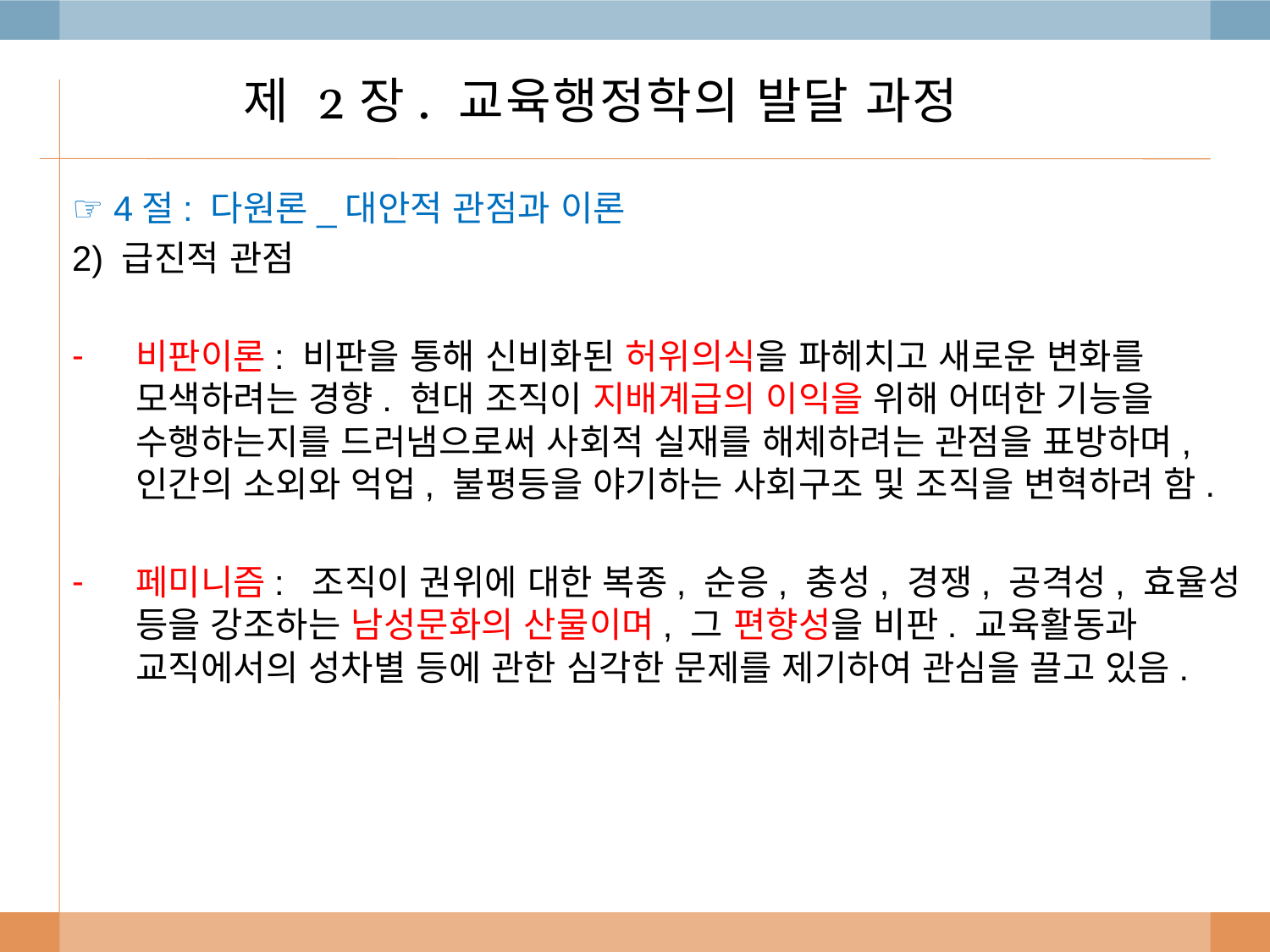

# 제 2장. 교육행정학의 발달 과정
☞ 4절: 다원론_대안적 관점과 이론
2) 급진적 관점

비판이론: 비판을 통해 신비화된 허위의식을 파헤치고 새로운 변화를 모색하려는 경향. 현대 조직이 지배계급의 이익을 위해 어떠한 기능을 수행하는지를 드러냄으로써 사회적 실재를 해체하려는 관점을 표방하며, 인간의 소외와 억업, 불평등을 야기하는 사회구조 및 조직을 변혁하려 함.

페미니즘:  조직이 권위에 대한 복종, 순응, 충성, 경쟁, 공격성, 효율성 등을 강조하는 남성문화의 산물이며, 그 편향성을 비판. 교육활동과 교직에서의 성차별 등에 관한 심각한 문제를 제기하여 관심을 끌고 있음.